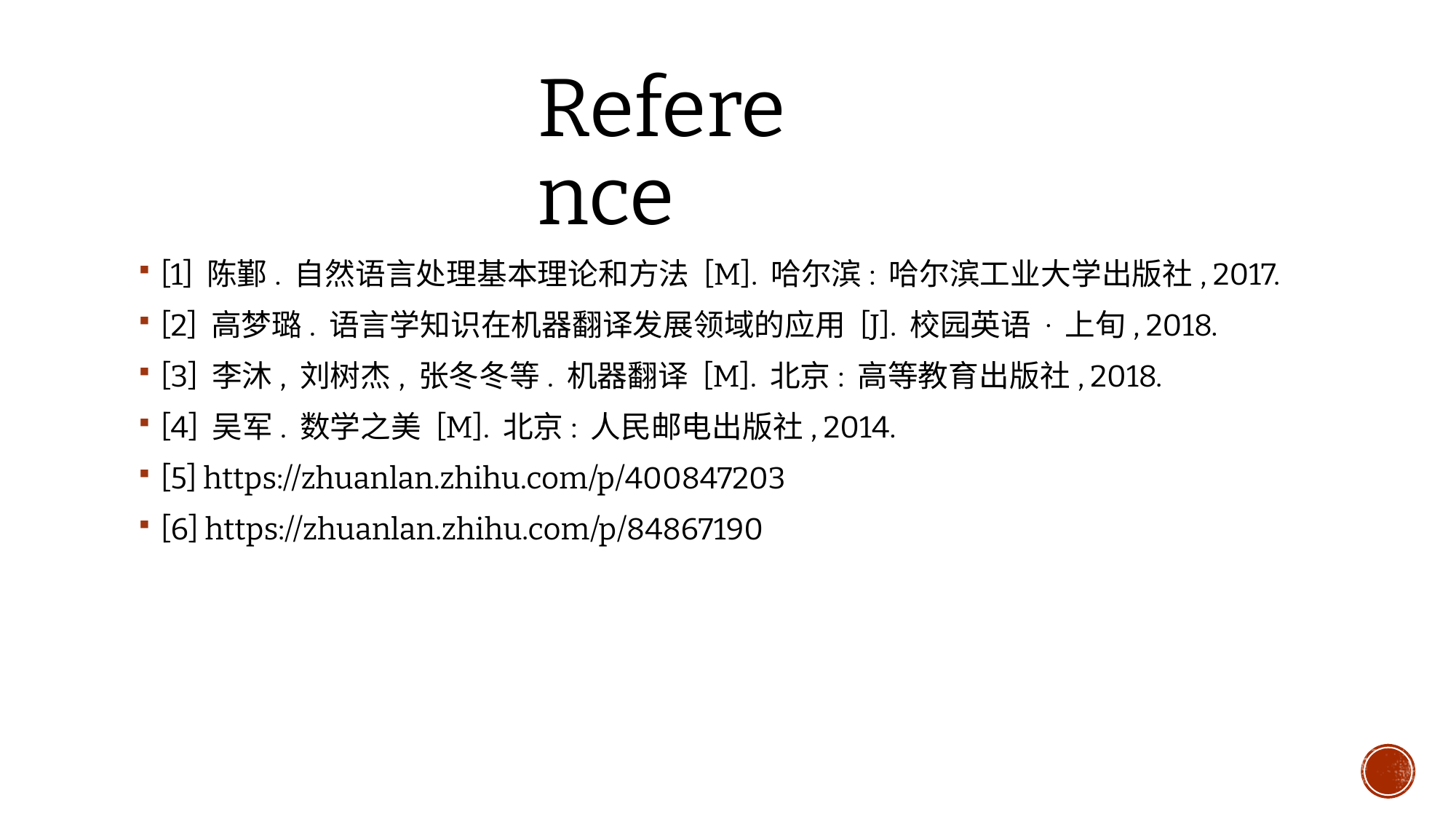

# Reference
[1] 陈鄞. 自然语言处理基本理论和方法 [M]. 哈尔滨: 哈尔滨工业大学出版社, 2017.
[2] 高梦璐. 语言学知识在机器翻译发展领域的应用 [J]. 校园英语 · 上旬, 2018.
[3] 李沐, 刘树杰, 张冬冬等. 机器翻译 [M]. 北京: 高等教育出版社, 2018.
[4] 吴军. 数学之美 [M]. 北京: 人民邮电出版社, 2014.
[5] https://zhuanlan.zhihu.com/p/400847203
[6] https://zhuanlan.zhihu.com/p/84867190